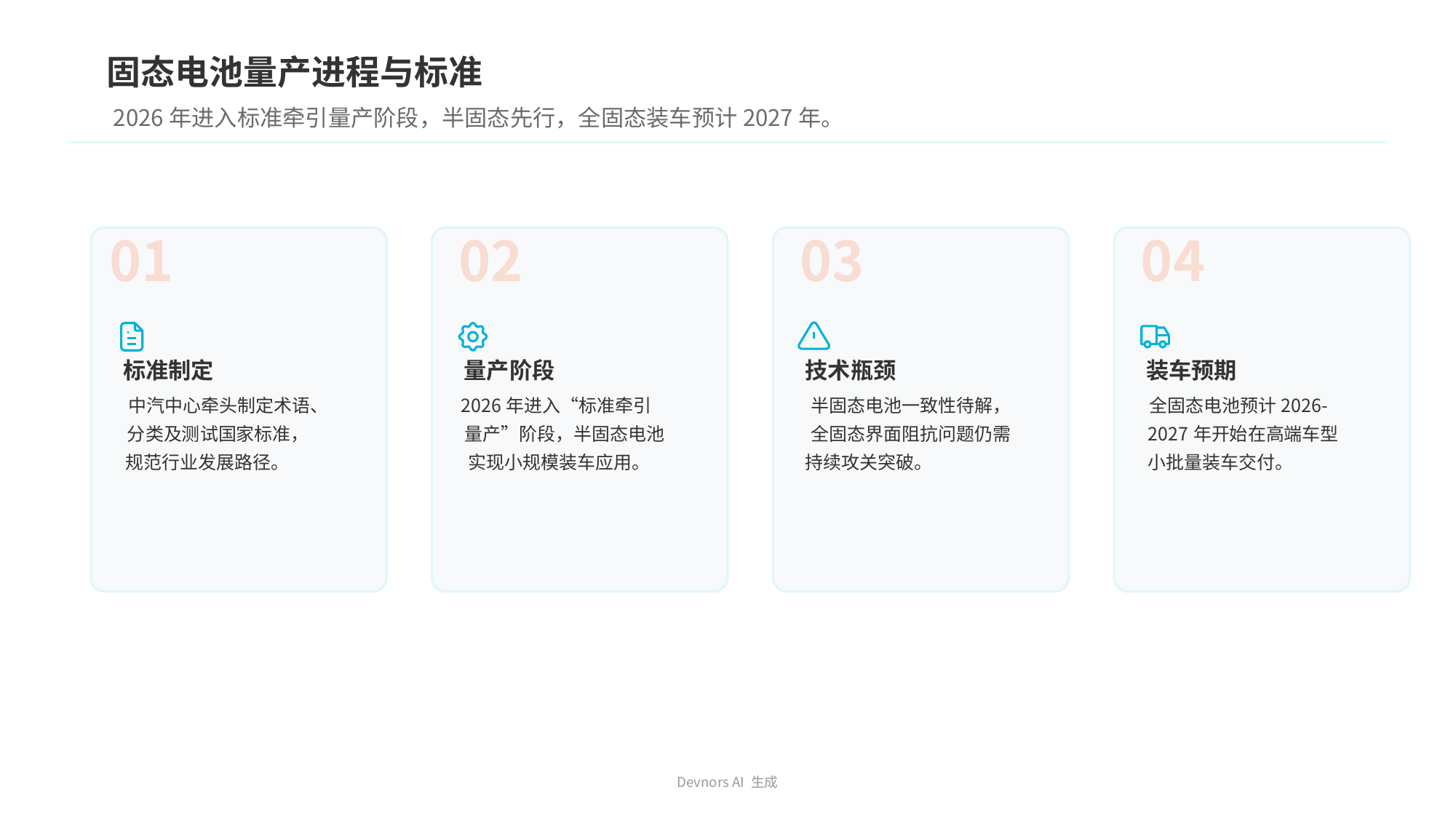

固态电池量产进程与标准
2026年进入标准牵引量产阶段，半固态先行，全固态装车预计2027年。

01

标准制定
中汽中心牵头制定术语、
分类及测试国家标准，
规范行业发展路径。
02

量产阶段
2026年进入“标准牵引
量产”阶段，半固态电池
实现小规模装车应用。
03

技术瓶颈
半固态电池一致性待解，
全固态界面阻抗问题仍需
持续攻关突破。
04

装车预期
全固态电池预计2026-
2027年开始在高端车型
小批量装车交付。
Devnors AI 生成